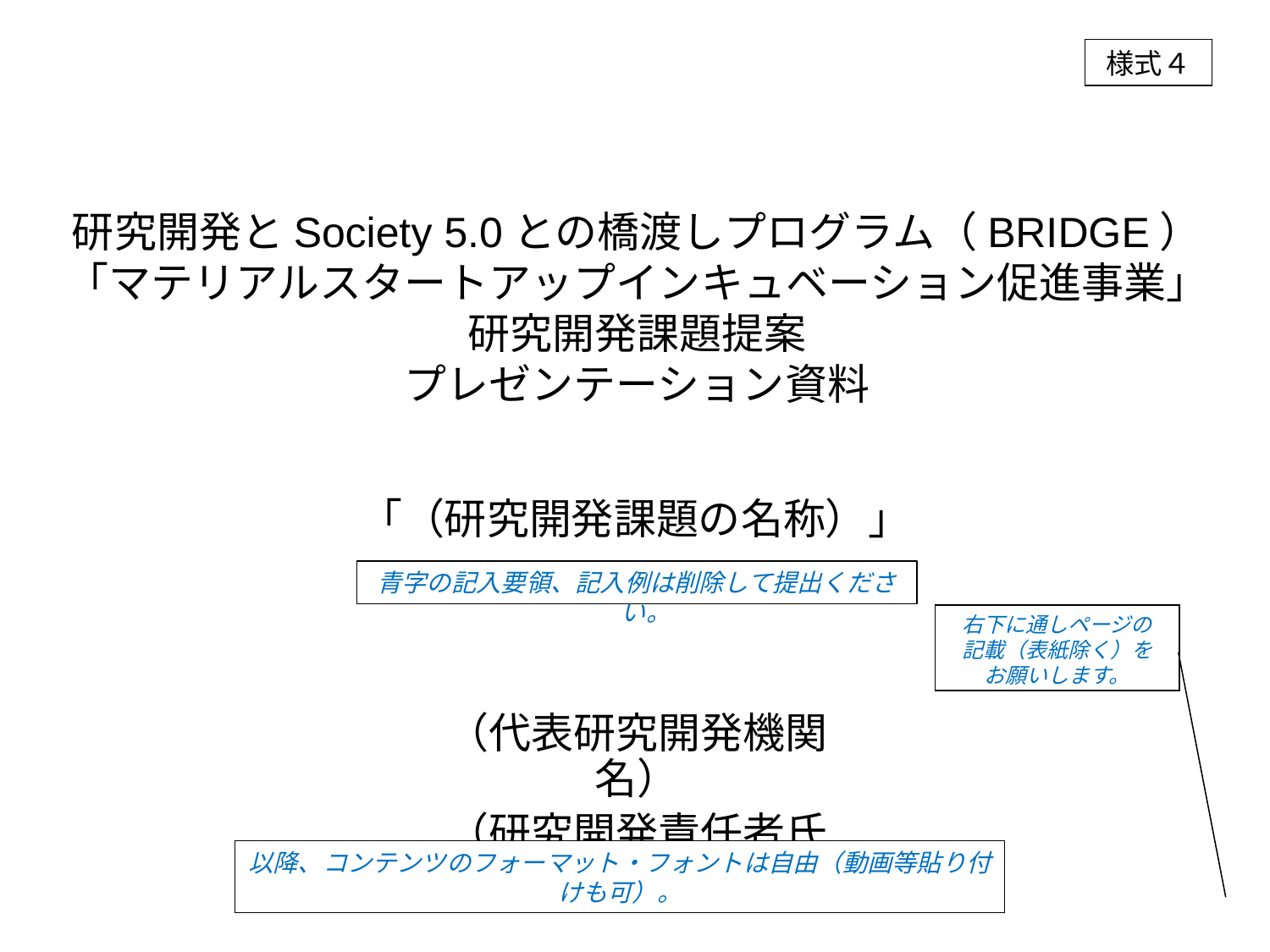

様式４
# 研究開発とSociety 5.0との橋渡しプログラム（BRIDGE） 「マテリアルスタートアップインキュベーション促進事業」 研究開発課題提案 プレゼンテーション資料
「（研究開発課題の名称）」
青字の記入要領、記入例は削除して提出ください。
右下に通しページの
記載（表紙除く）を
お願いします。
（代表研究開発機関名）
（研究開発責任者氏名）
以降、コンテンツのフォーマット・フォントは自由（動画等貼り付けも可）。